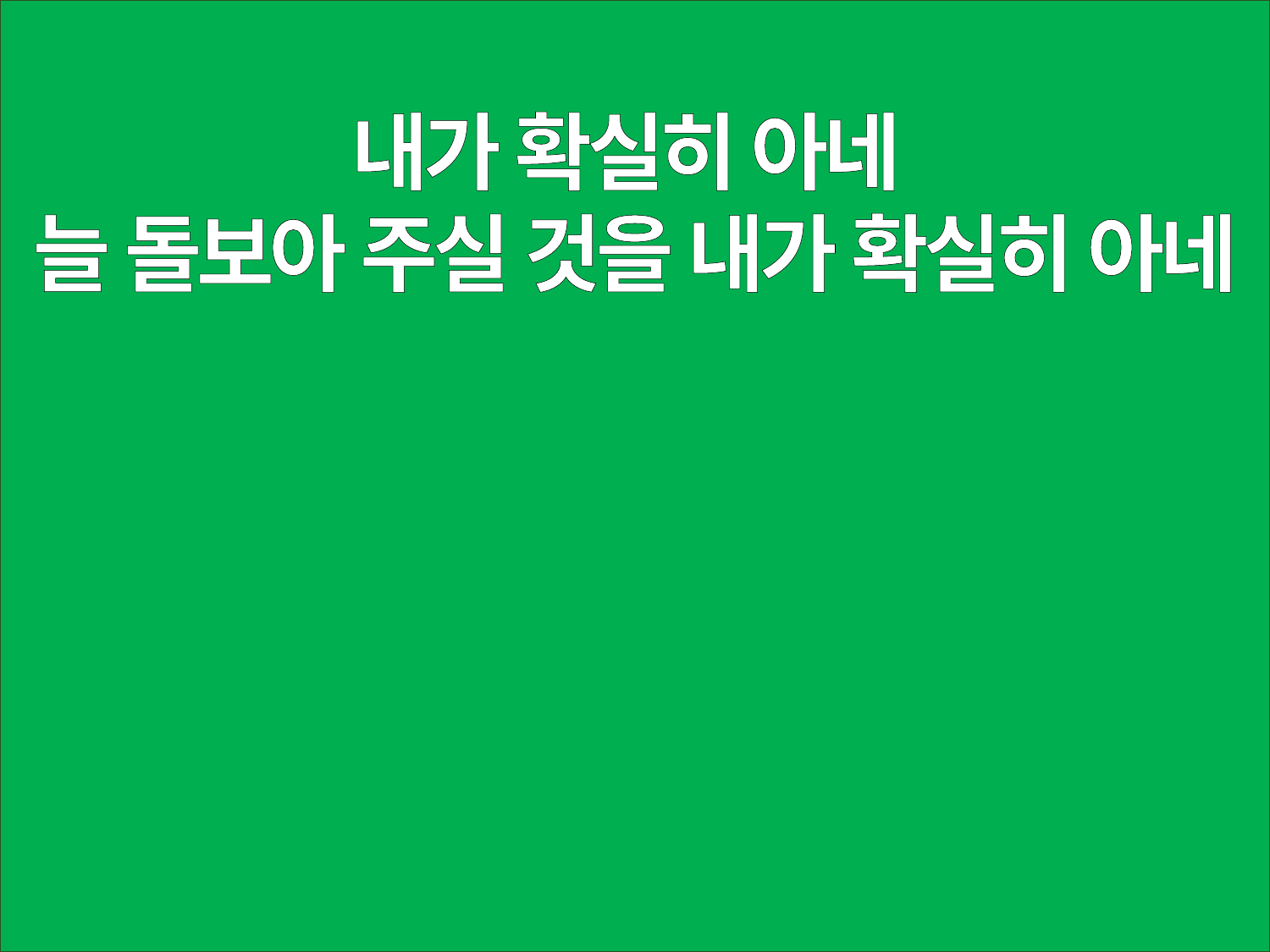

내가 확실히 아네
늘 돌보아 주실 것을 내가 확실히 아네